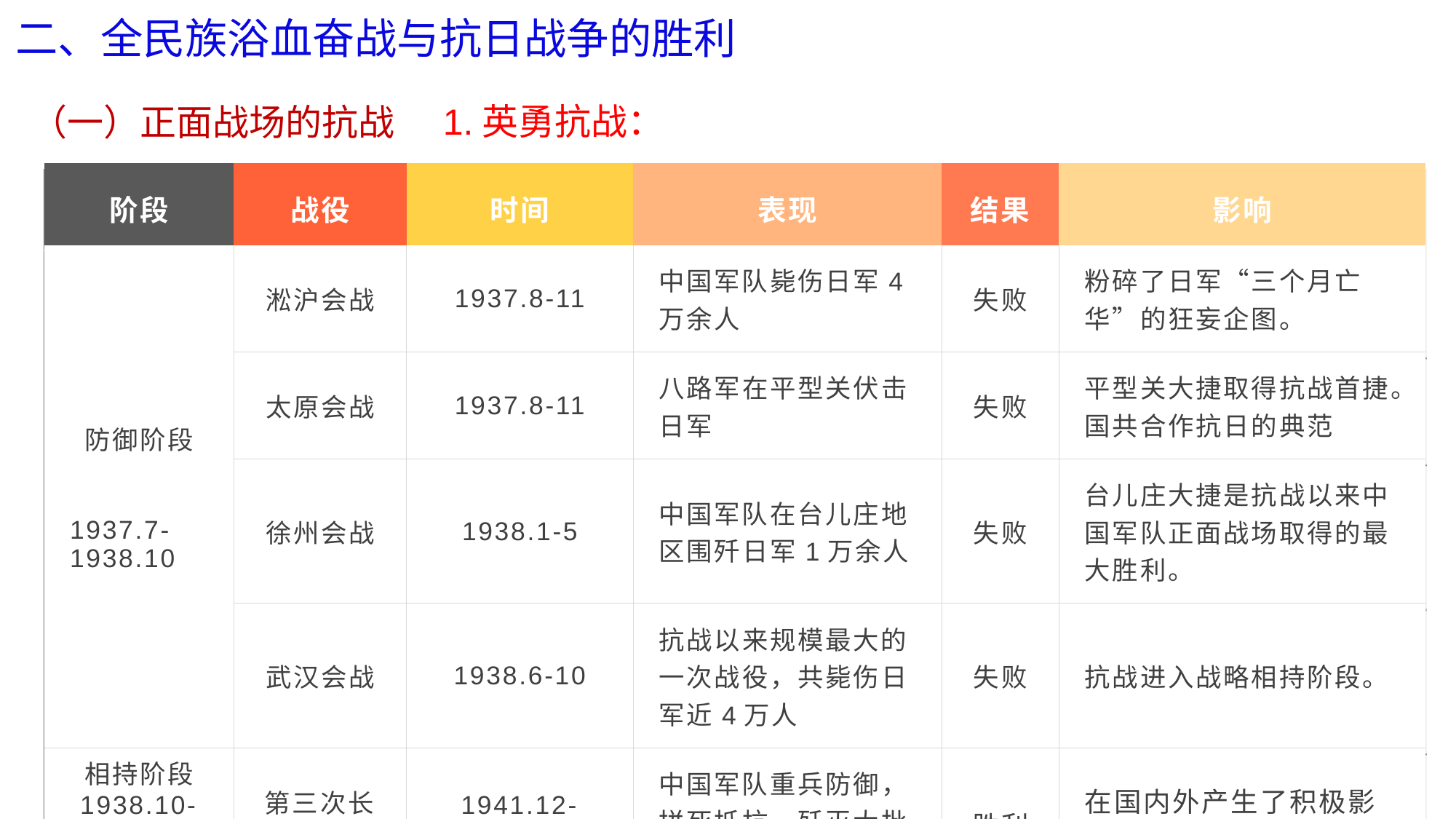

二、全民族浴血奋战与抗日战争的胜利
1.英勇抗战：
（一）正面战场的抗战
| 阶段 | 战役 | 时间 | 表现 | 结果 | 影响 |
| --- | --- | --- | --- | --- | --- |
| 防御阶段 1937.7-1938.10 | 淞沪会战 | 1937.8-11 | 中国军队毙伤日军4万余人 | 失败 | 粉碎了日军“三个月亡华”的狂妄企图。 |
|  | 太原会战 | 1937.8-11 | 八路军在平型关伏击日军 | 失败 | 平型关大捷取得抗战首捷。国共合作抗日的典范 |
|  | 徐州会战 | 1938.1-5 | 中国军队在台儿庄地区围歼日军1万余人 | 失败 | 台儿庄大捷是抗战以来中国军队正面战场取得的最大胜利。 |
|  | 武汉会战 | 1938.6-10 | 抗战以来规模最大的一次战役，共毙伤日军近4万人 | 失败 | 抗战进入战略相持阶段。 |
| 相持阶段 1938.10-1944 | 第三次长沙会战 | 1941.12-1942.1 | 中国军队重兵防御，拼死抵抗，歼灭大批日军 | 胜利 | 在国内外产生了积极影响。 |